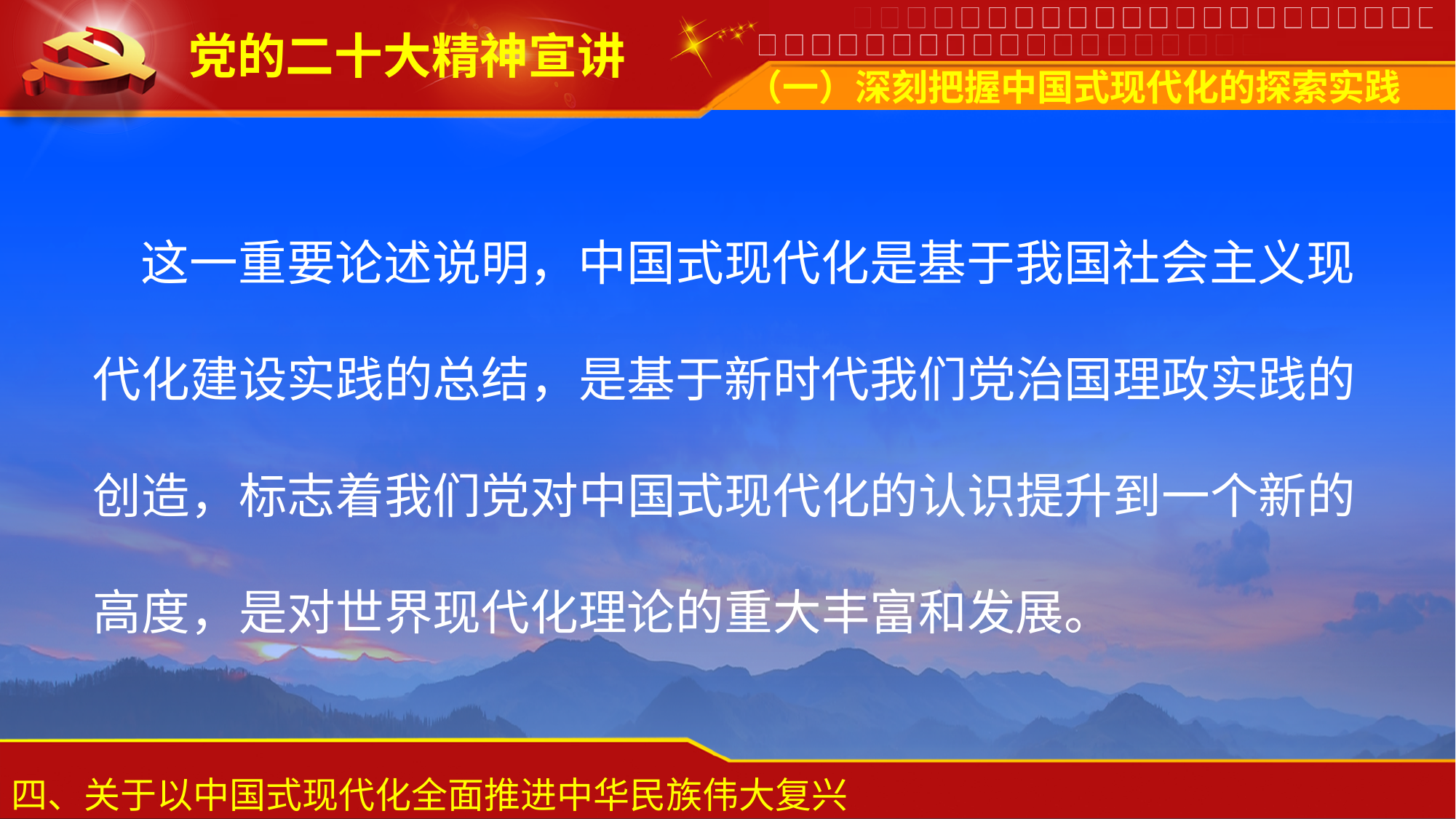

党的二十大精神宣讲
（一）深刻把握中国式现代化的探索实践
    这一重要论述说明，中国式现代化是基于我国社会主义现代化建设实践的总结，是基于新时代我们党治国理政实践的创造，标志着我们党对中国式现代化的认识提升到一个新的高度，是对世界现代化理论的重大丰富和发展。
四、关于以中国式现代化全面推进中华民族伟大复兴